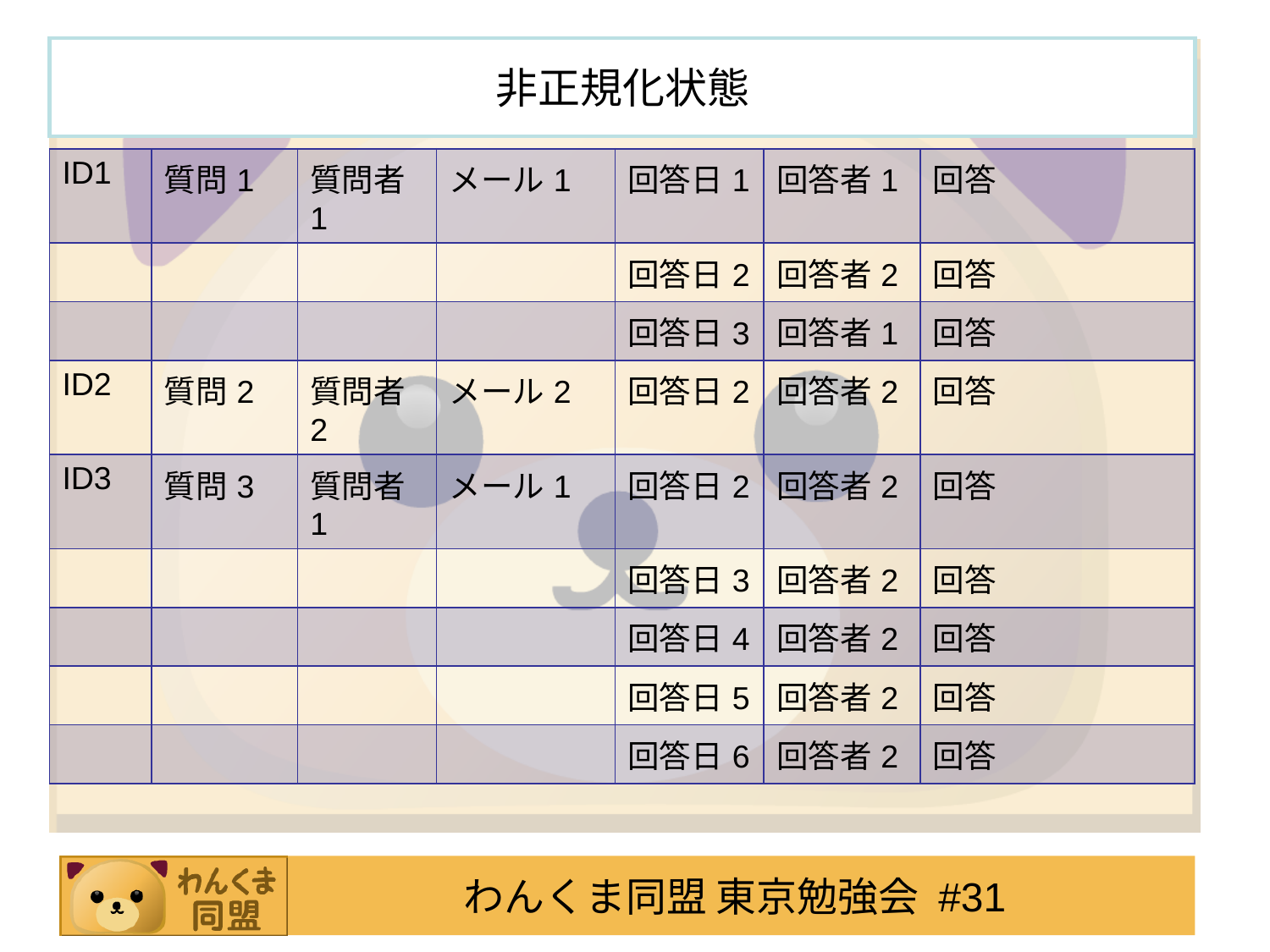

# 非正規化状態
| ID1 | 質問1 | 質問者1 | メール1 | 回答日1 | 回答者1 | 回答 |
| --- | --- | --- | --- | --- | --- | --- |
|  |  |  |  | 回答日2 | 回答者2 | 回答 |
|  |  |  |  | 回答日3 | 回答者1 | 回答 |
| ID2 | 質問2 | 質問者2 | メール2 | 回答日2 | 回答者2 | 回答 |
| ID3 | 質問3 | 質問者1 | メール1 | 回答日2 | 回答者2 | 回答 |
|  |  |  |  | 回答日3 | 回答者2 | 回答 |
|  |  |  |  | 回答日4 | 回答者2 | 回答 |
|  |  |  |  | 回答日5 | 回答者2 | 回答 |
|  |  |  |  | 回答日6 | 回答者2 | 回答 |